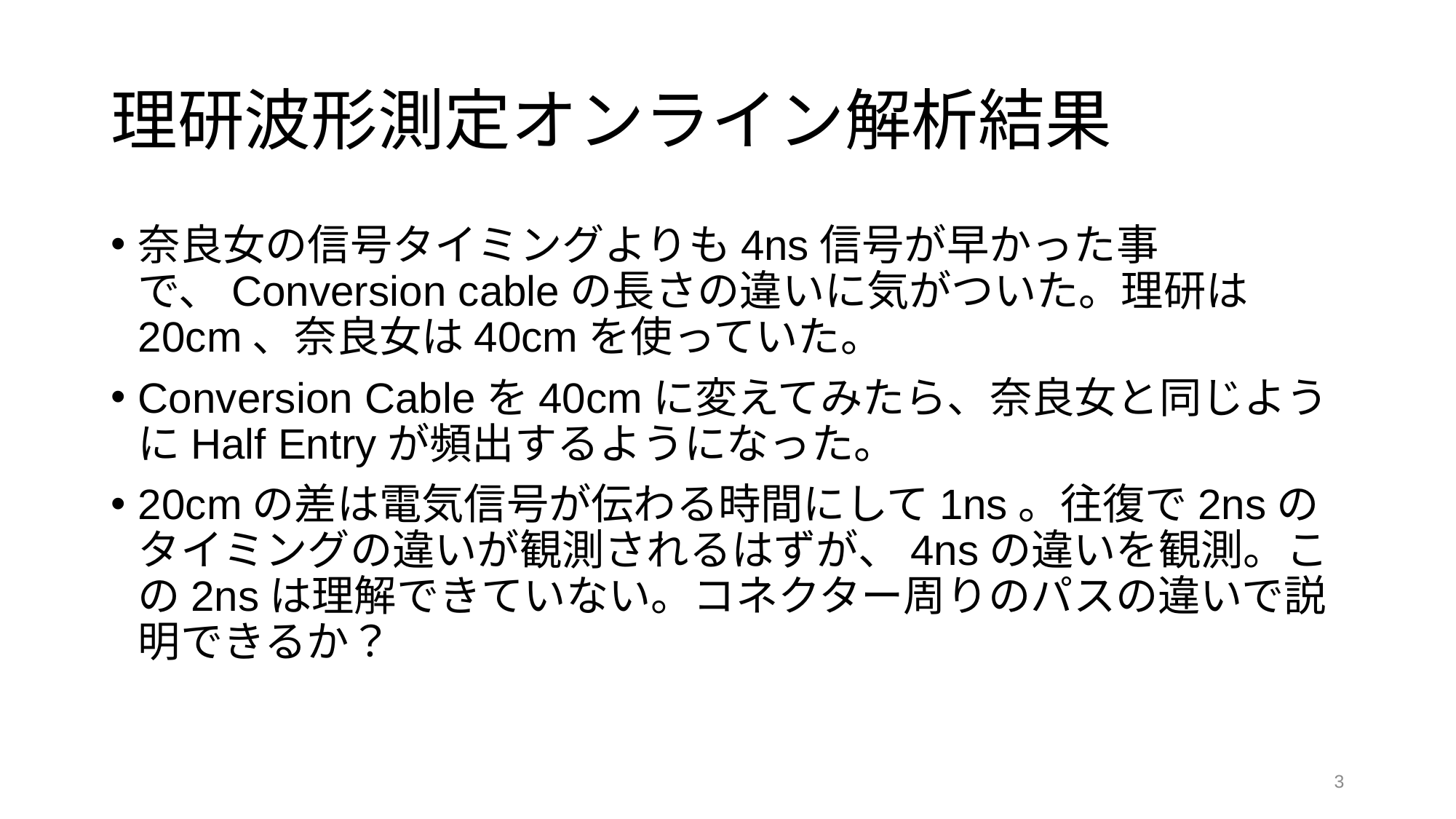

# 理研波形測定オンライン解析結果
奈良女の信号タイミングよりも4ns信号が早かった事で、Conversion cableの長さの違いに気がついた。理研は20cm、奈良女は40cmを使っていた。
Conversion Cableを40cmに変えてみたら、奈良女と同じようにHalf Entryが頻出するようになった。
20cmの差は電気信号が伝わる時間にして1ns。往復で2nsのタイミングの違いが観測されるはずが、4nsの違いを観測。この2nsは理解できていない。コネクター周りのパスの違いで説明できるか？

3